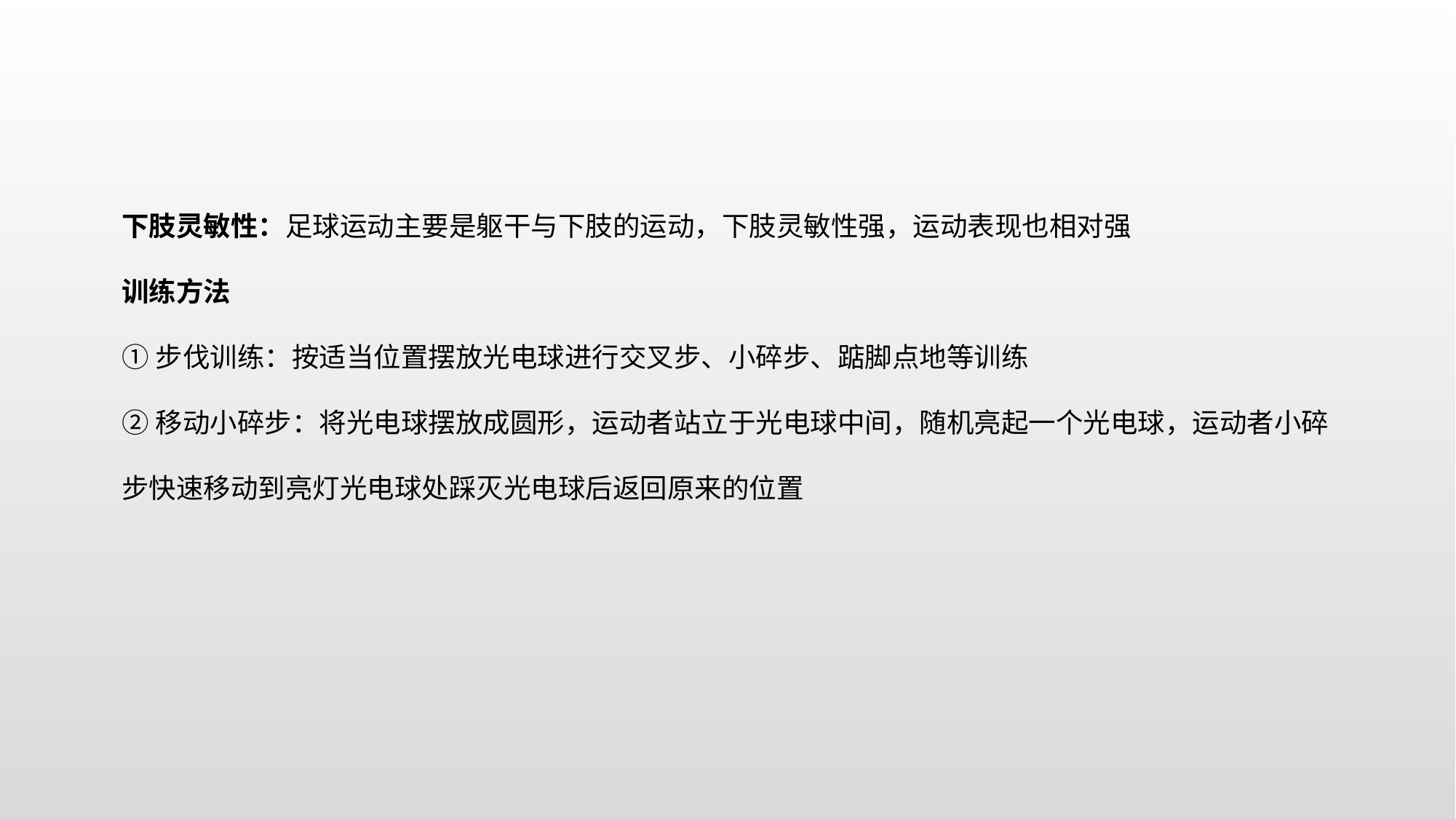

下肢灵敏性：足球运动主要是躯干与下肢的运动，下肢灵敏性强，运动表现也相对强
训练方法
①步伐训练：按适当位置摆放光电球进行交叉步、小碎步、踮脚点地等训练
②移动小碎步：将光电球摆放成圆形，运动者站立于光电球中间，随机亮起一个光电球，运动者小碎步快速移动到亮灯光电球处踩灭光电球后返回原来的位置